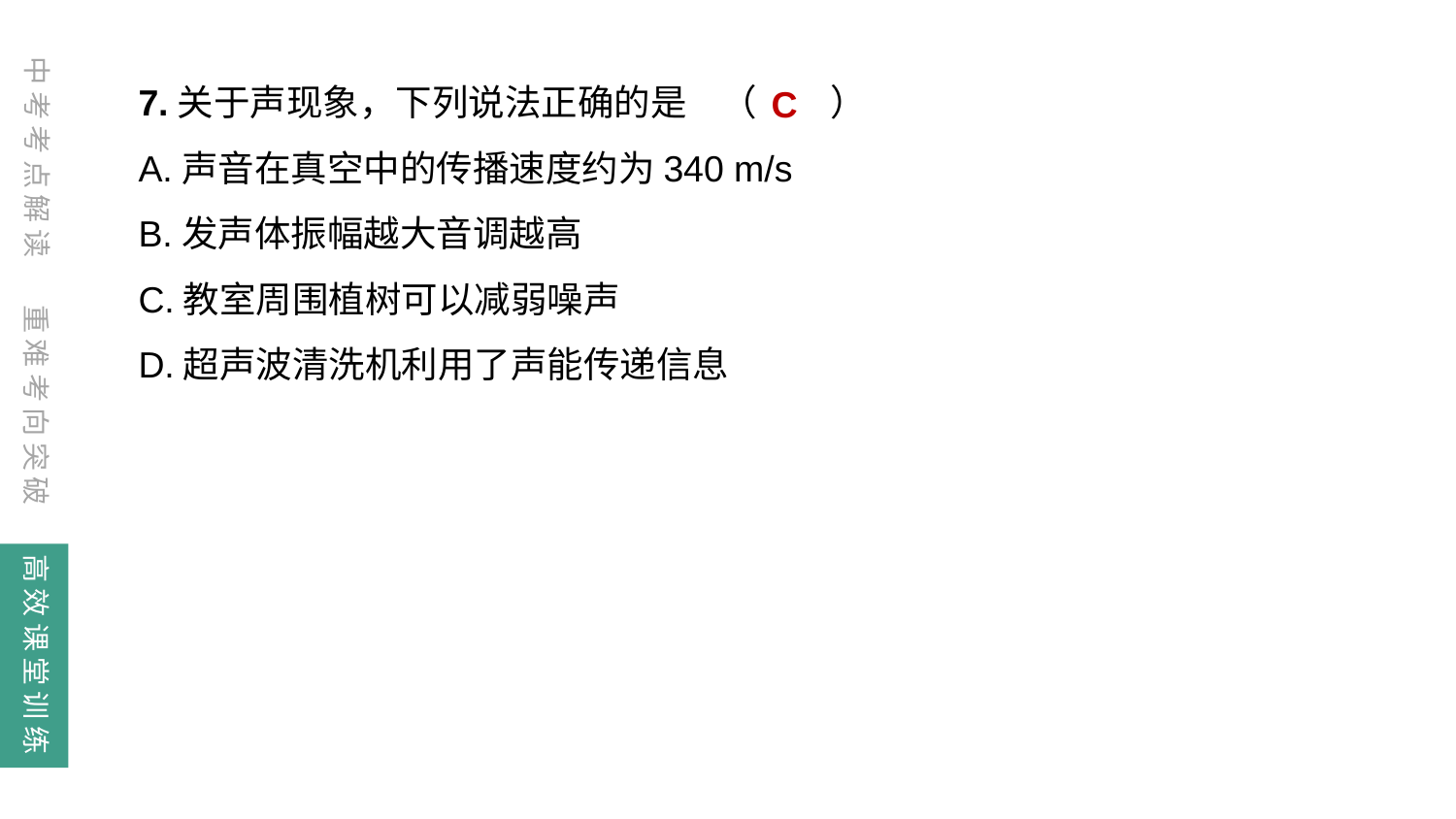

中考考点解读
7.关于声现象，下列说法正确的是	（　　）
A.声音在真空中的传播速度约为340 m/s
B.发声体振幅越大音调越高
C.教室周围植树可以减弱噪声
D.超声波清洗机利用了声能传递信息
C
重难考向突破
高效课堂训练